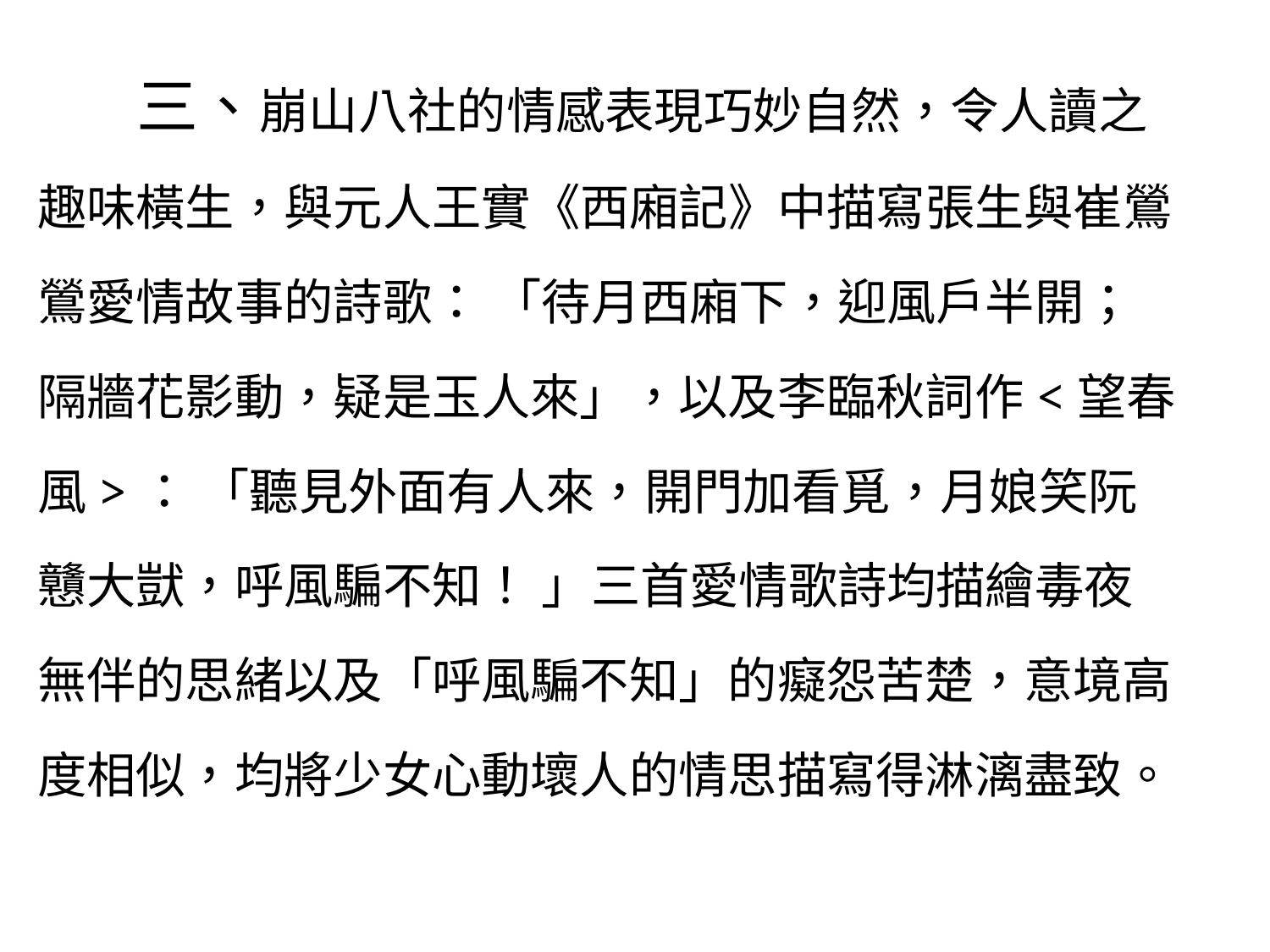

三、崩山八社的情感表現巧妙自然，令人讀之趣味橫生，與元人王實《西廂記》中描寫張生與崔鶯鶯愛情故事的詩歌： 「待月西廂下，迎風戶半開；隔牆花影動，疑是玉人來」，以及李臨秋詞作<望春風>： 「聽見外面有人來，開門加看覓，月娘笑阮戇大獃，呼風騙不知！ 」三首愛情歌詩均描繪毒夜無伴的思緒以及「呼風騙不知」的癡怨苦楚，意境高度相似，均將少女心動壞人的情思描寫得淋漓盡致。